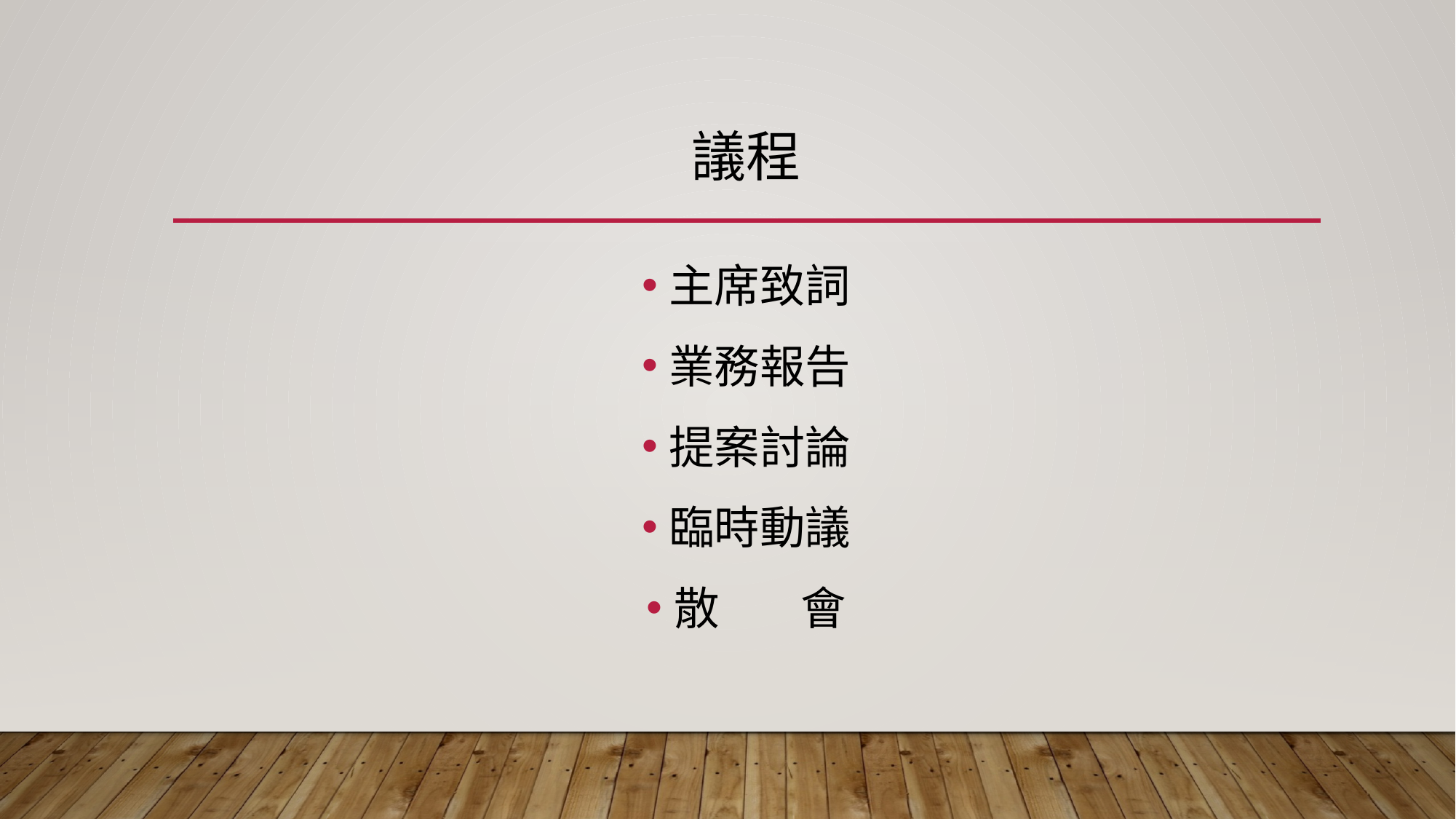

# 議程
主席致詞
業務報告
提案討論
臨時動議
散        會